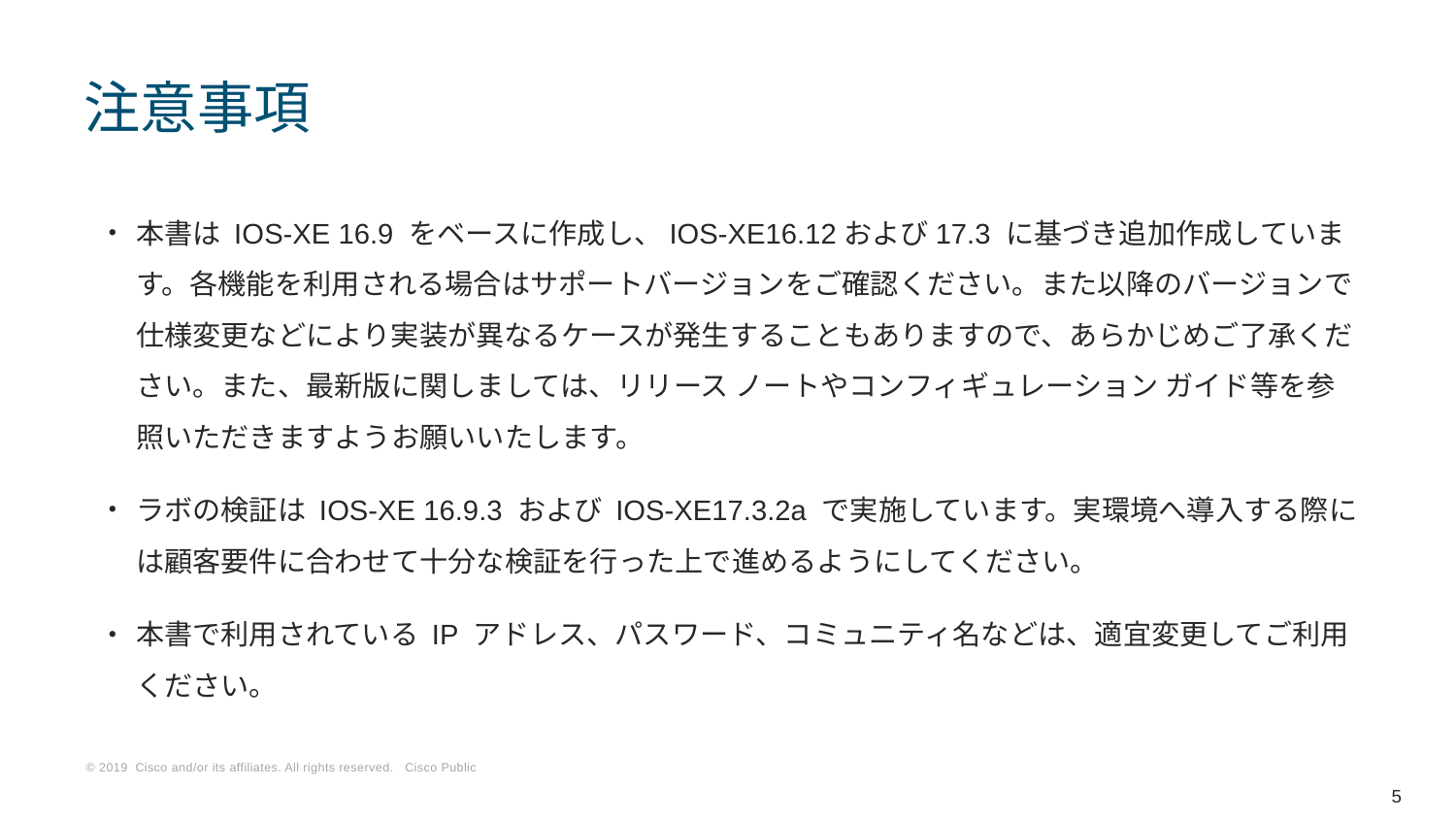

# 注意事項
本書は IOS-XE 16.9 をベースに作成し、IOS-XE16.12および17.3 に基づき追加作成しています。各機能を利用される場合はサポートバージョンをご確認ください。また以降のバージョンで仕様変更などにより実装が異なるケースが発生することもありますので、あらかじめご了承ください。また、最新版に関しましては、リリース ノートやコンフィギュレーション ガイド等を参照いただきますようお願いいたします。
ラボの検証は IOS-XE 16.9.3 および IOS-XE17.3.2a で実施しています。実環境へ導入する際には顧客要件に合わせて十分な検証を行った上で進めるようにしてください。
本書で利用されている IP アドレス、パスワード、コミュニティ名などは、適宜変更してご利用ください。
5